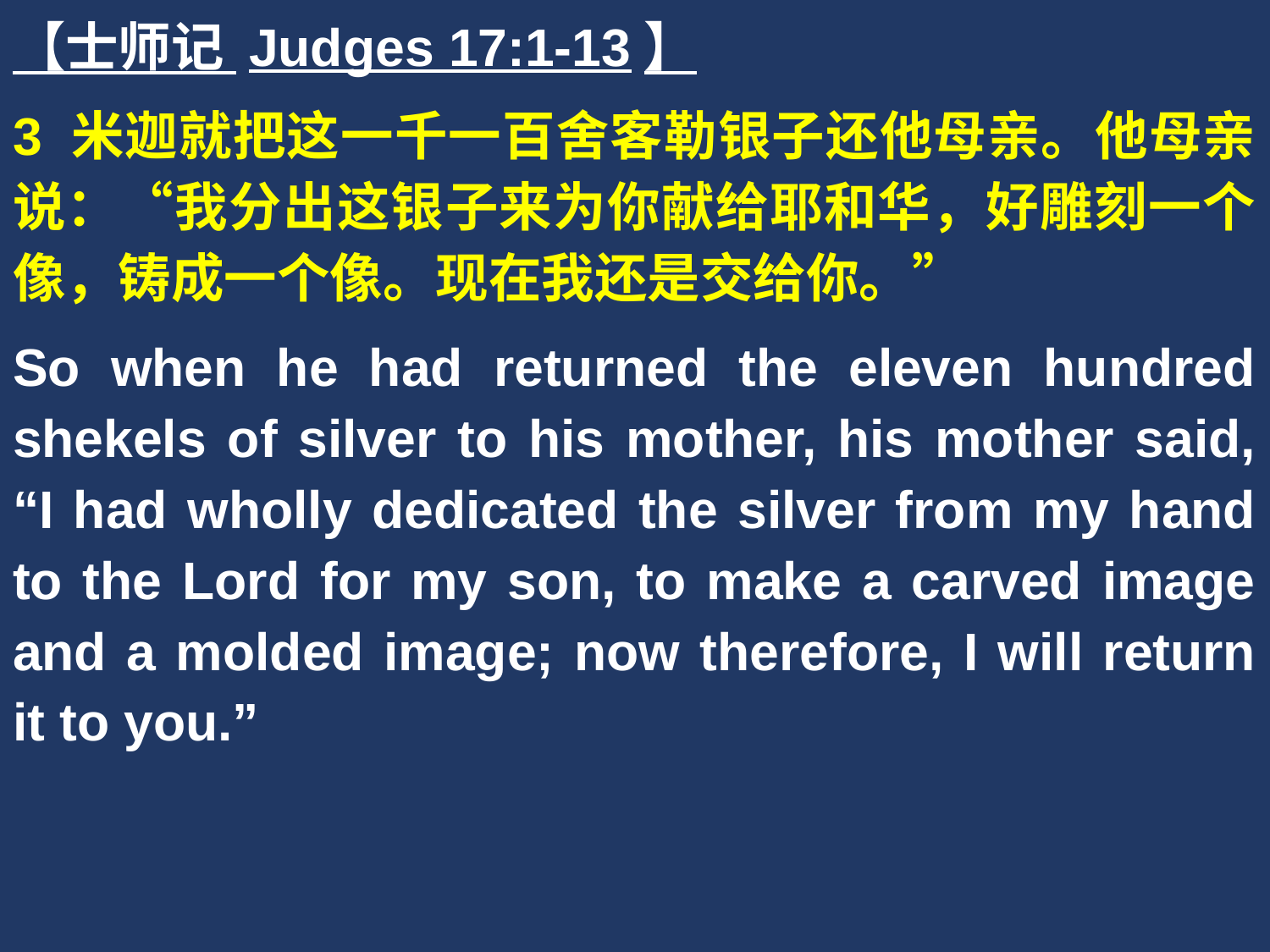

【士师记 Judges 17:1-13】
3 米迦就把这一千一百舍客勒银子还他母亲。他母亲说：“我分出这银子来为你献给耶和华，好雕刻一个像，铸成一个像。现在我还是交给你。”
So when he had returned the eleven hundred shekels of silver to his mother, his mother said, “I had wholly dedicated the silver from my hand to the Lord for my son, to make a carved image and a molded image; now therefore, I will return it to you.”